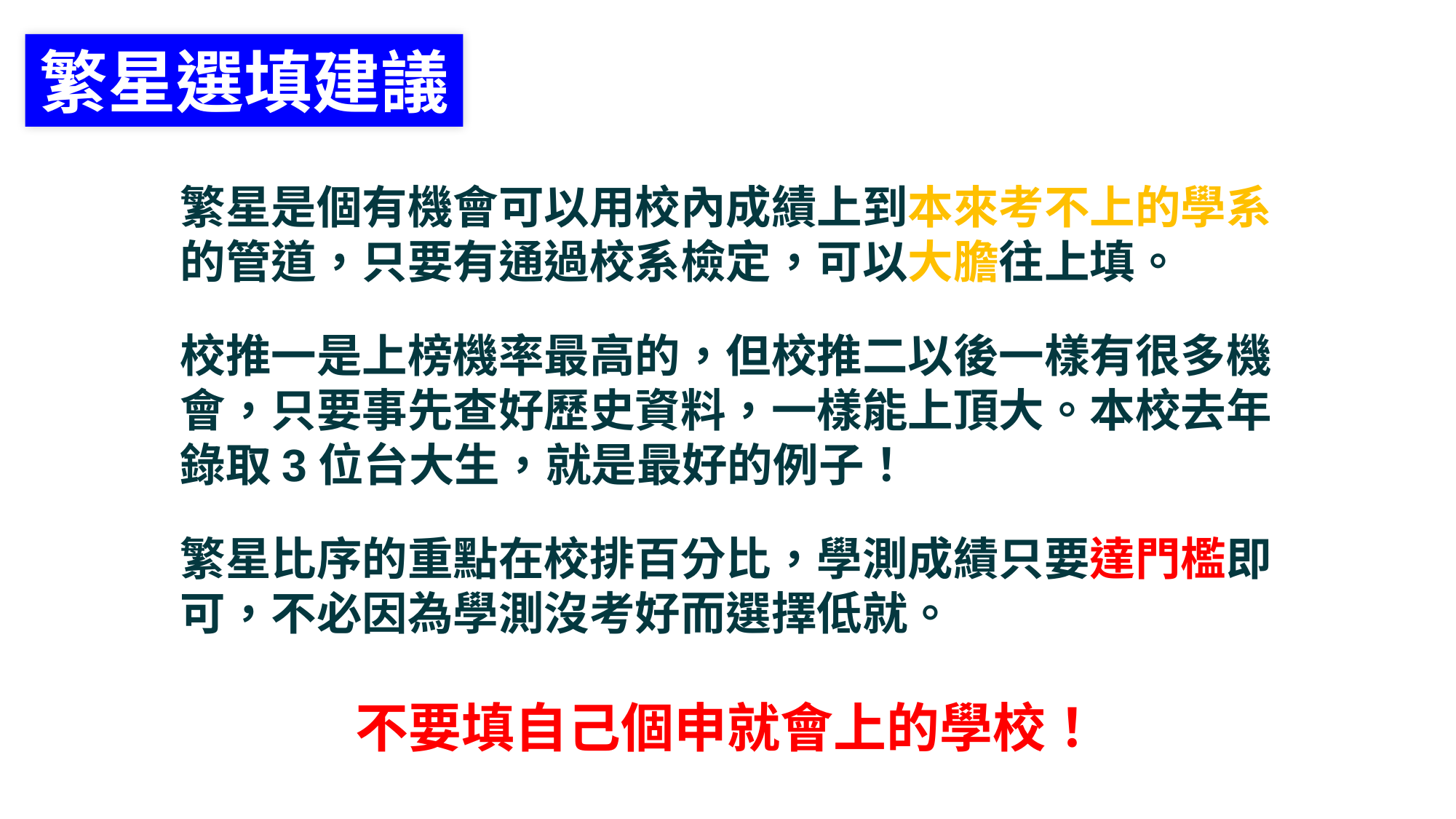

繁星選填建議
繁星是個有機會可以用校內成績上到本來考不上的學系的管道，只要有通過校系檢定，可以大膽往上填。
校推一是上榜機率最高的，但校推二以後一樣有很多機會，只要事先查好歷史資料，一樣能上頂大。本校去年錄取3位台大生，就是最好的例子！
繁星比序的重點在校排百分比，學測成績只要達門檻即可，不必因為學測沒考好而選擇低就。

不要填自己個申就會上的學校！